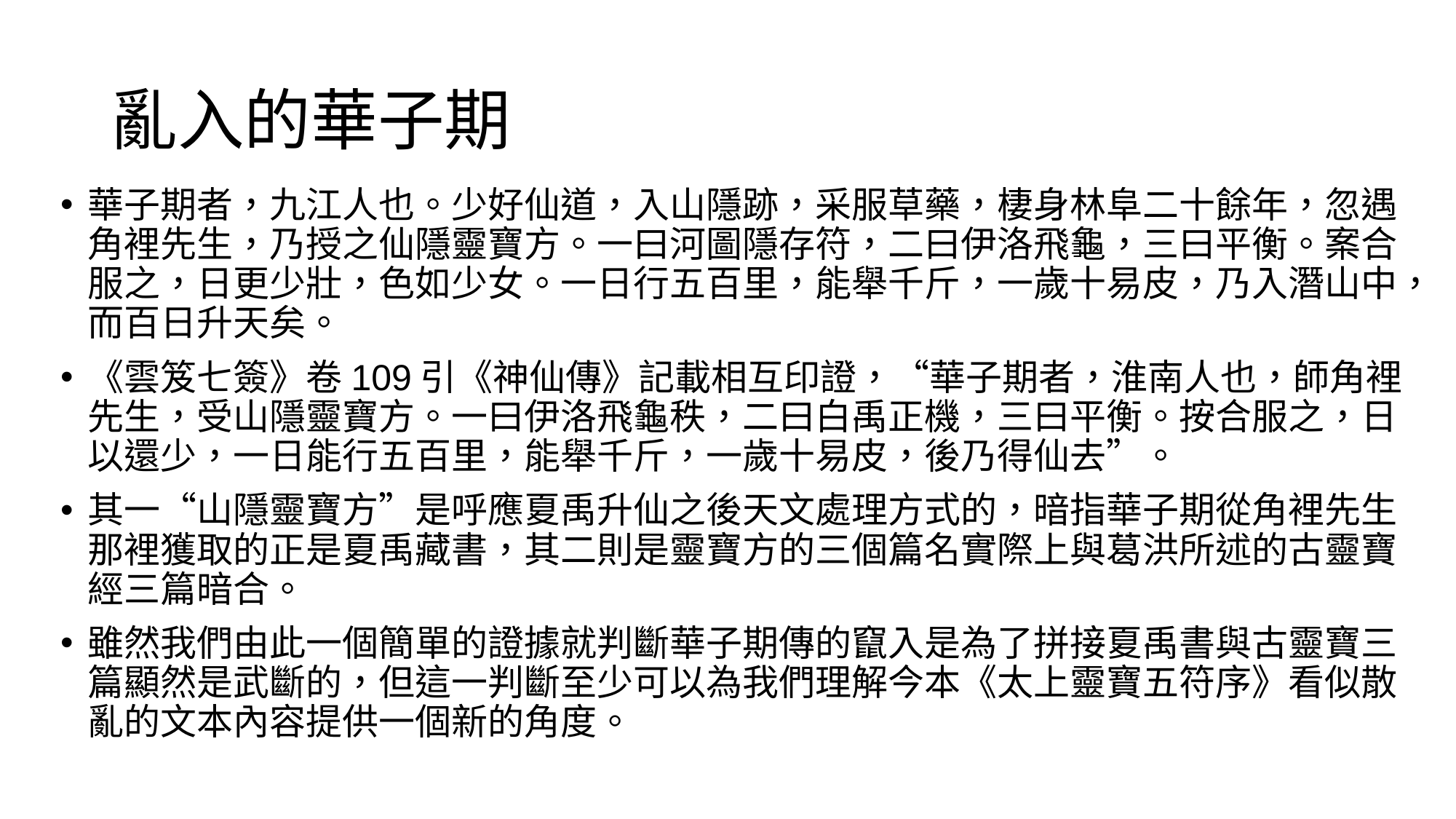

# 亂入的華子期
華子期者，九江人也。少好仙道，入山隱跡，采服草藥，棲身林阜二十餘年，忽遇角裡先生，乃授之仙隱靈寶方。一曰河圖隱存符，二曰伊洛飛龜，三曰平衡。案合服之，日更少壯，色如少女。一日行五百里，能舉千斤，一歲十易皮，乃入潛山中，而百日升天矣。
《雲笈七簽》卷109引《神仙傳》記載相互印證，“華子期者，淮南人也，師角裡先生，受山隱靈寶方。一曰伊洛飛龜秩，二曰白禹正機，三曰平衡。按合服之，日以還少，一日能行五百里，能舉千斤，一歲十易皮，後乃得仙去”。
其一“山隱靈寶方”是呼應夏禹升仙之後天文處理方式的，暗指華子期從角裡先生那裡獲取的正是夏禹藏書，其二則是靈寶方的三個篇名實際上與葛洪所述的古靈寶經三篇暗合。
雖然我們由此一個簡單的證據就判斷華子期傳的竄入是為了拼接夏禹書與古靈寶三篇顯然是武斷的，但這一判斷至少可以為我們理解今本《太上靈寶五符序》看似散亂的文本內容提供一個新的角度。